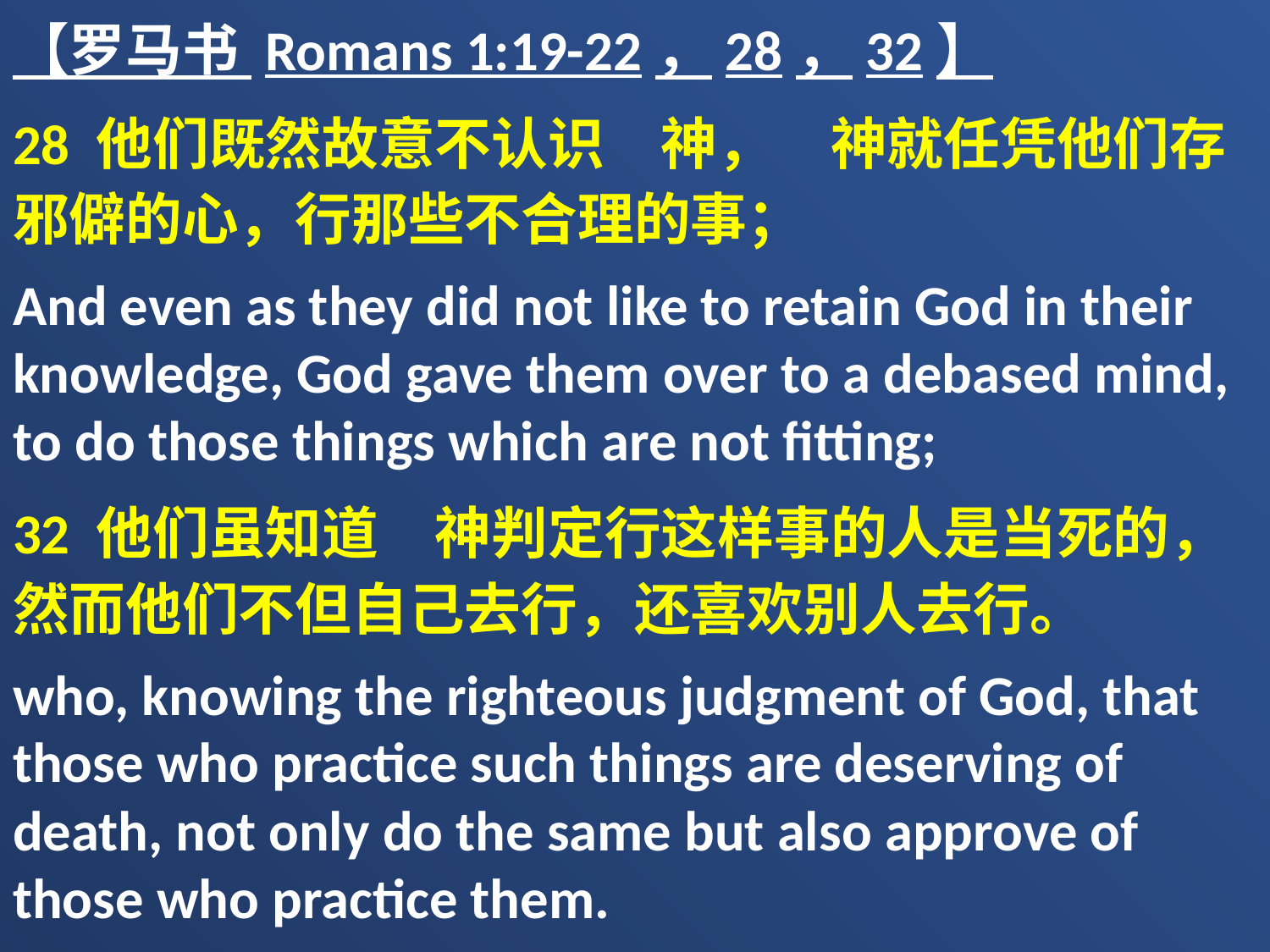

【罗马书 Romans 1:19-22，28，32】
28 他们既然故意不认识　神，　神就任凭他们存邪僻的心，行那些不合理的事；
And even as they did not like to retain God in their knowledge, God gave them over to a debased mind, to do those things which are not fitting;
32 他们虽知道　神判定行这样事的人是当死的，然而他们不但自己去行，还喜欢别人去行。
who, knowing the righteous judgment of God, that those who practice such things are deserving of death, not only do the same but also approve of those who practice them.